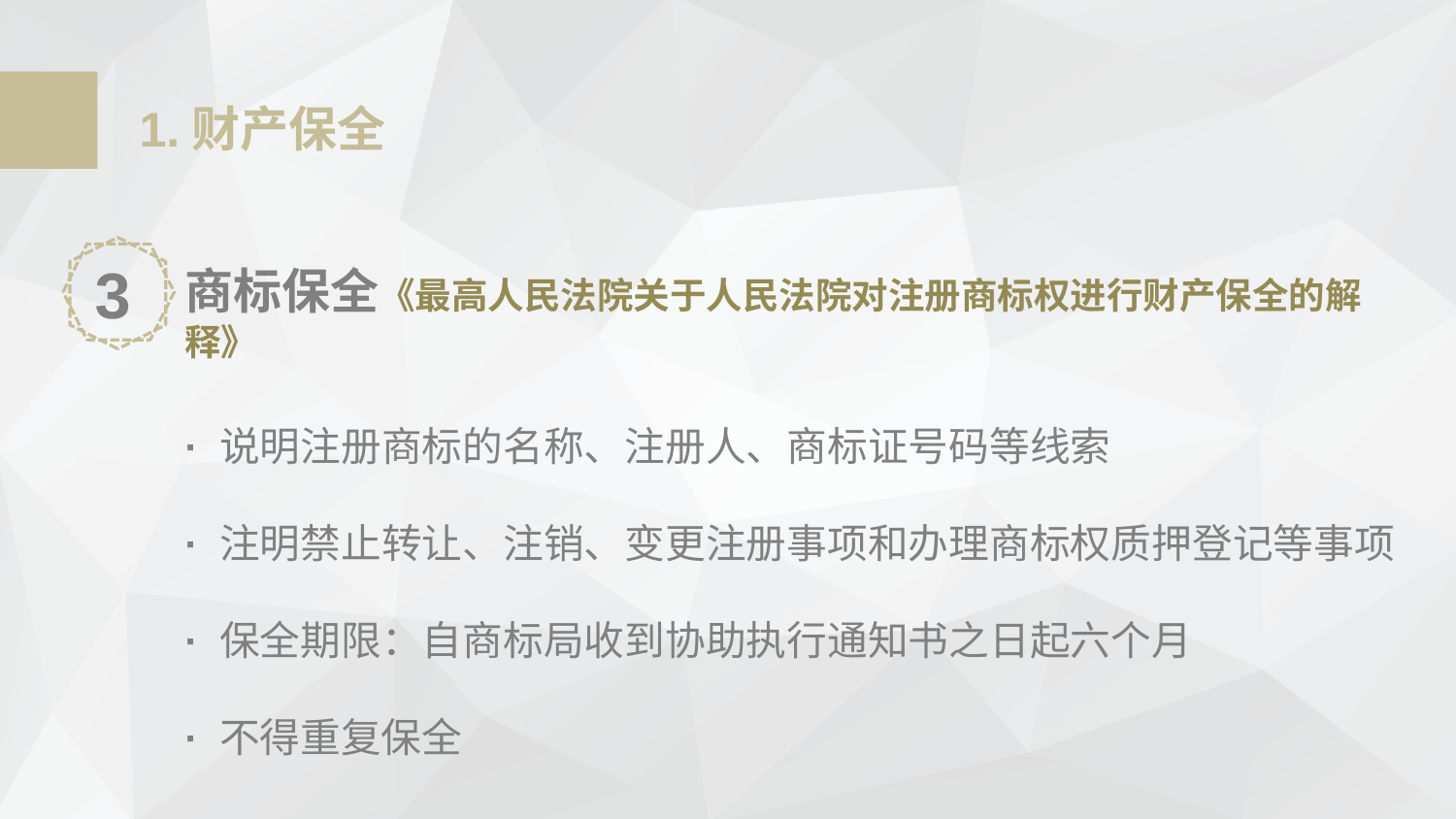

1.财产保全

3
商标保全《最高人民法院关于人民法院对注册商标权进行财产保全的解释》

· 说明注册商标的名称、注册人、商标证号码等线索

· 注明禁止转让、注销、变更注册事项和办理商标权质押登记等事项

· 保全期限：自商标局收到协助执行通知书之日起六个月

· 不得重复保全